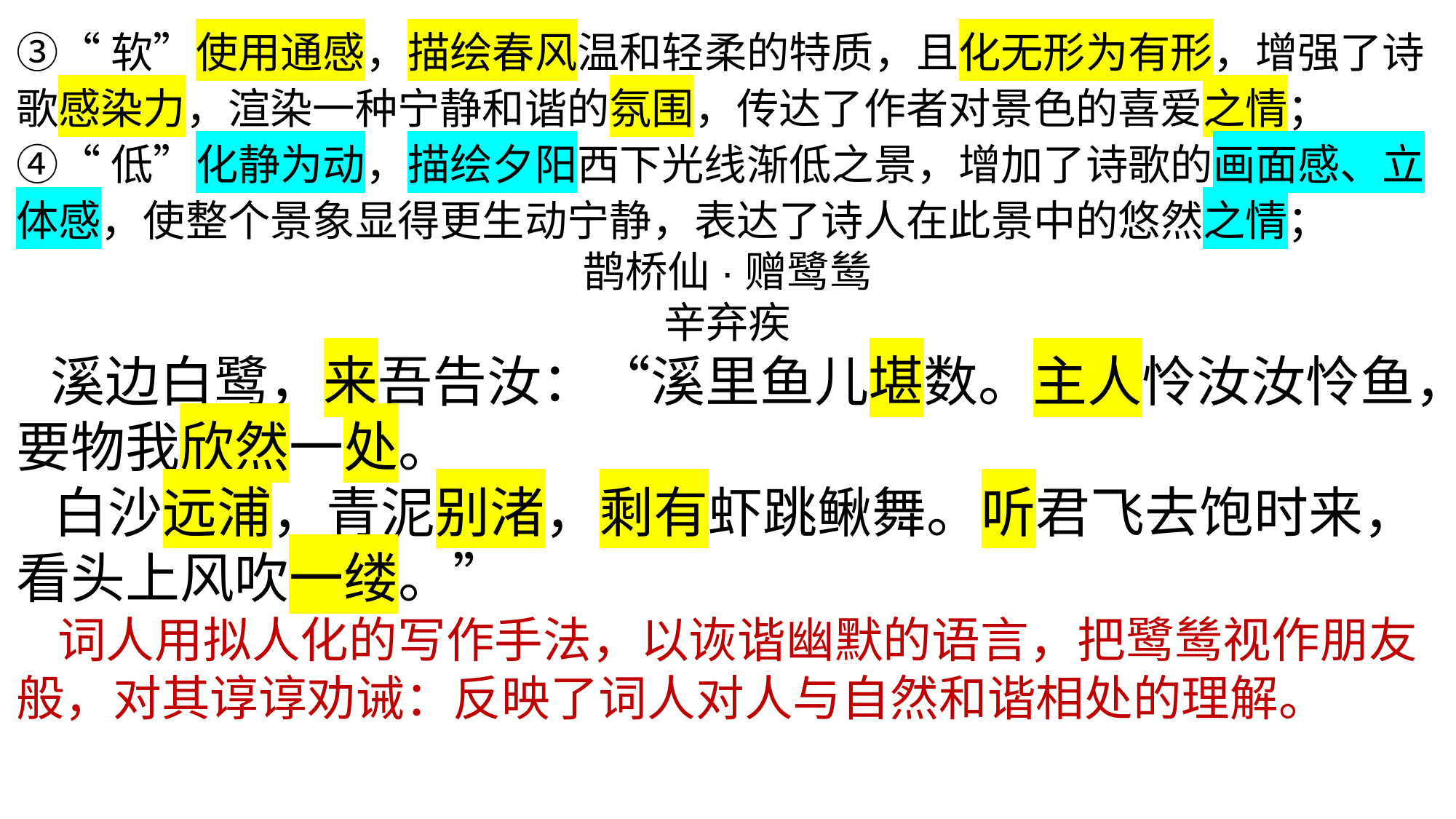

③“软”使用通感，描绘春风温和轻柔的特质，且化无形为有形，增强了诗歌感染力，渲染一种宁静和谐的氛围，传达了作者对景色的喜爱之情；
④“低”化静为动，描绘夕阳西下光线渐低之景，增加了诗歌的画面感、立体感，使整个景象显得更生动宁静，表达了诗人在此景中的悠然之情；
鹊桥仙·赠鹭鸶
辛弃疾
  溪边白鹭，来吾告汝：“溪里鱼儿堪数。主人怜汝汝怜鱼，要物我欣然一处。
  白沙远浦，青泥别渚，剩有虾跳鳅舞。听君飞去饱时来，看头上风吹一缕。”
   词人用拟人化的写作手法，以诙谐幽默的语言，把鹭鸶视作朋友般，对其谆谆劝诫：反映了词人对人与自然和谐相处的理解。